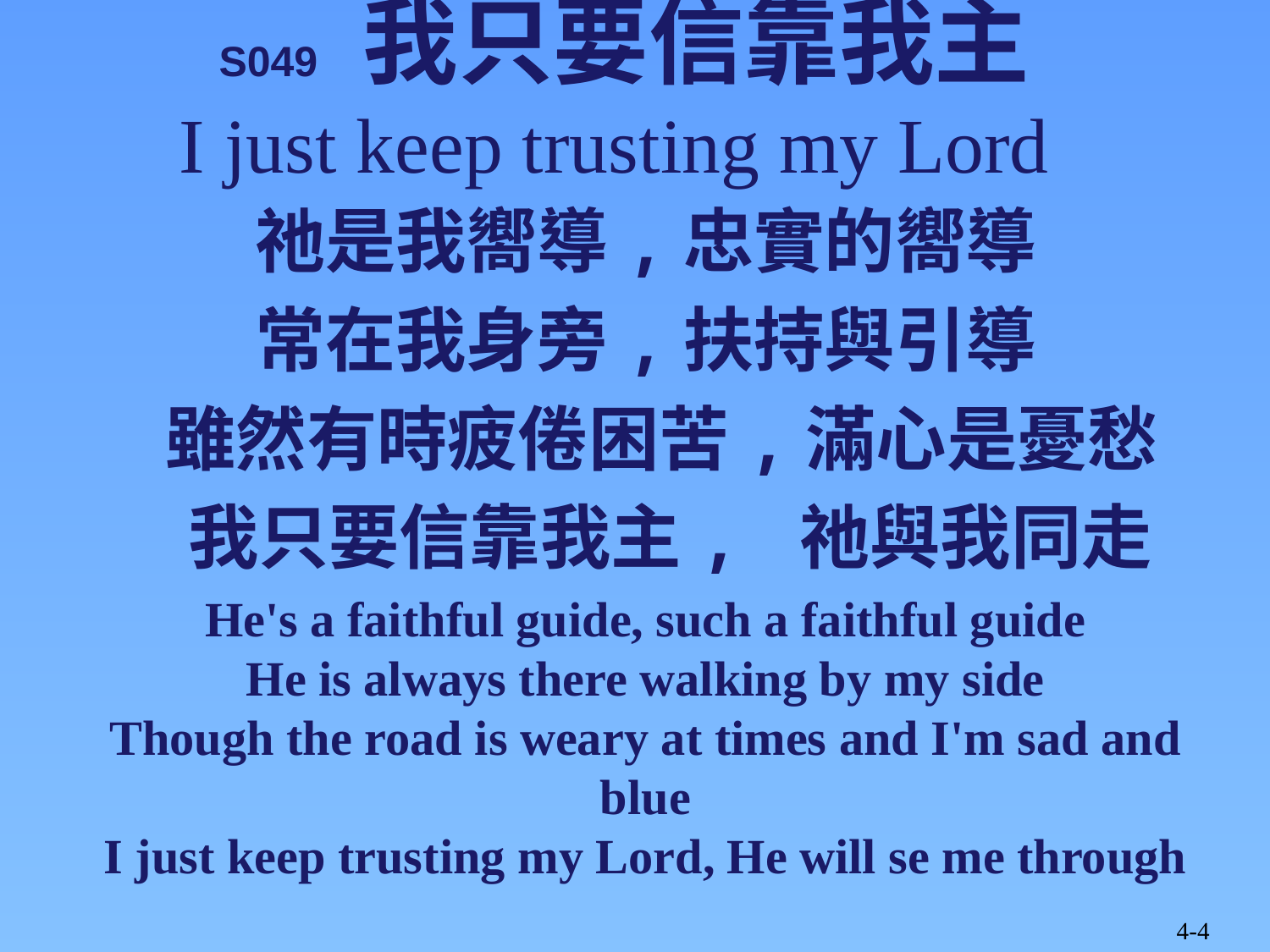

# S049   我只要信靠我主 I just keep trusting my Lord
祂是我嚮導,忠實的嚮導
常在我身旁,扶持與引導
 雖然有時疲倦困苦,滿心是憂愁
  我只要信靠我主, 祂與我同走
He's a faithful guide, such a faithful guide
He is always there walking by my side
Though the road is weary at times and I'm sad and blue
I just keep trusting my Lord, He will se me through
4-4